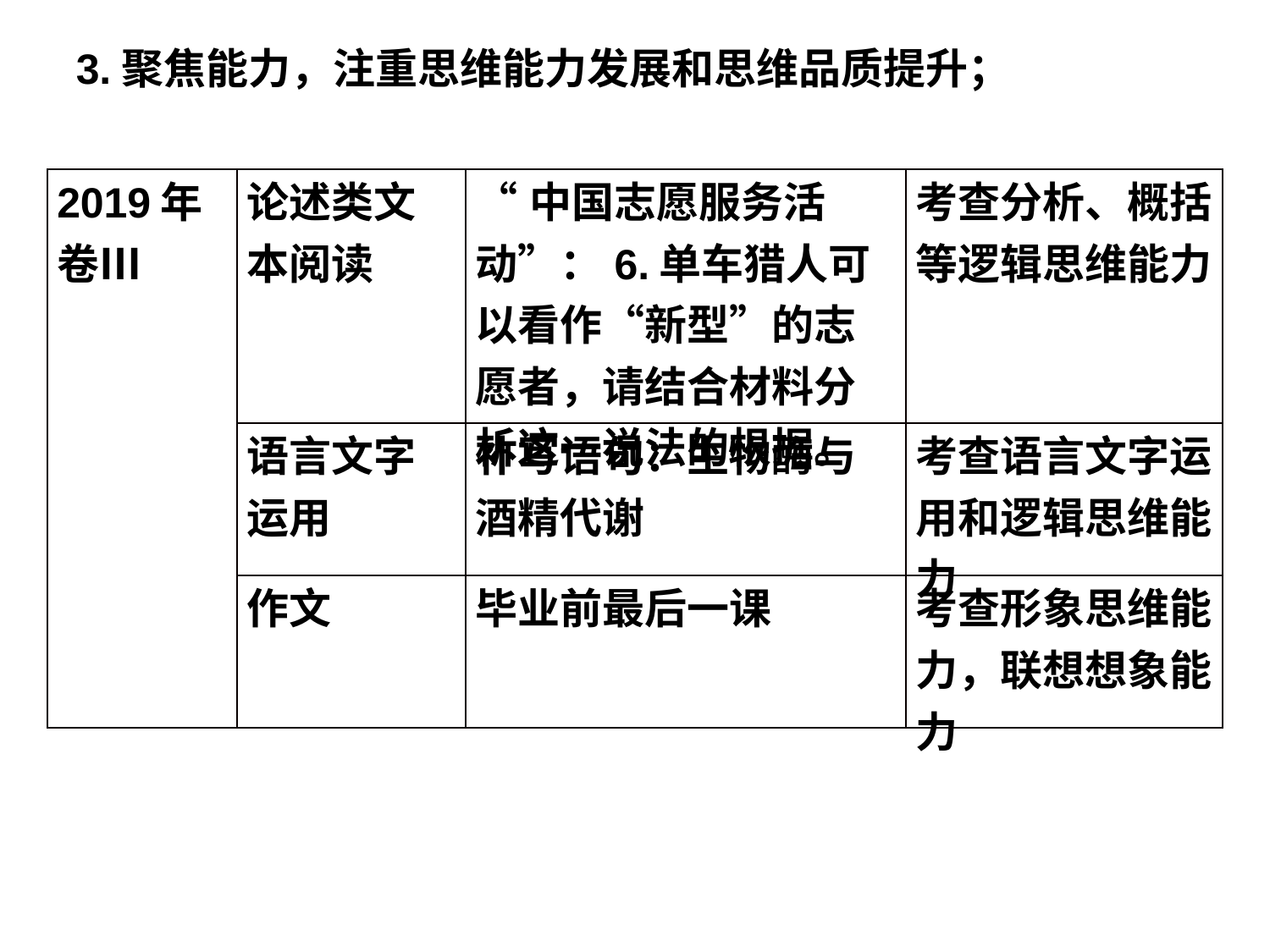

3.聚焦能力，注重思维能力发展和思维品质提升；
| 2019年卷Ⅲ | 论述类文本阅读 | “中国志愿服务活动”：6.单车猎人可以看作“新型”的志愿者，请结合材料分析这一说法的根据。 | 考查分析、概括等逻辑思维能力 |
| --- | --- | --- | --- |
|  | 语言文字运用 | 补写语句：生物酶与酒精代谢 | 考查语言文字运用和逻辑思维能力 |
|  | 作文 | 毕业前最后一课 | 考查形象思维能力，联想想象能力 |